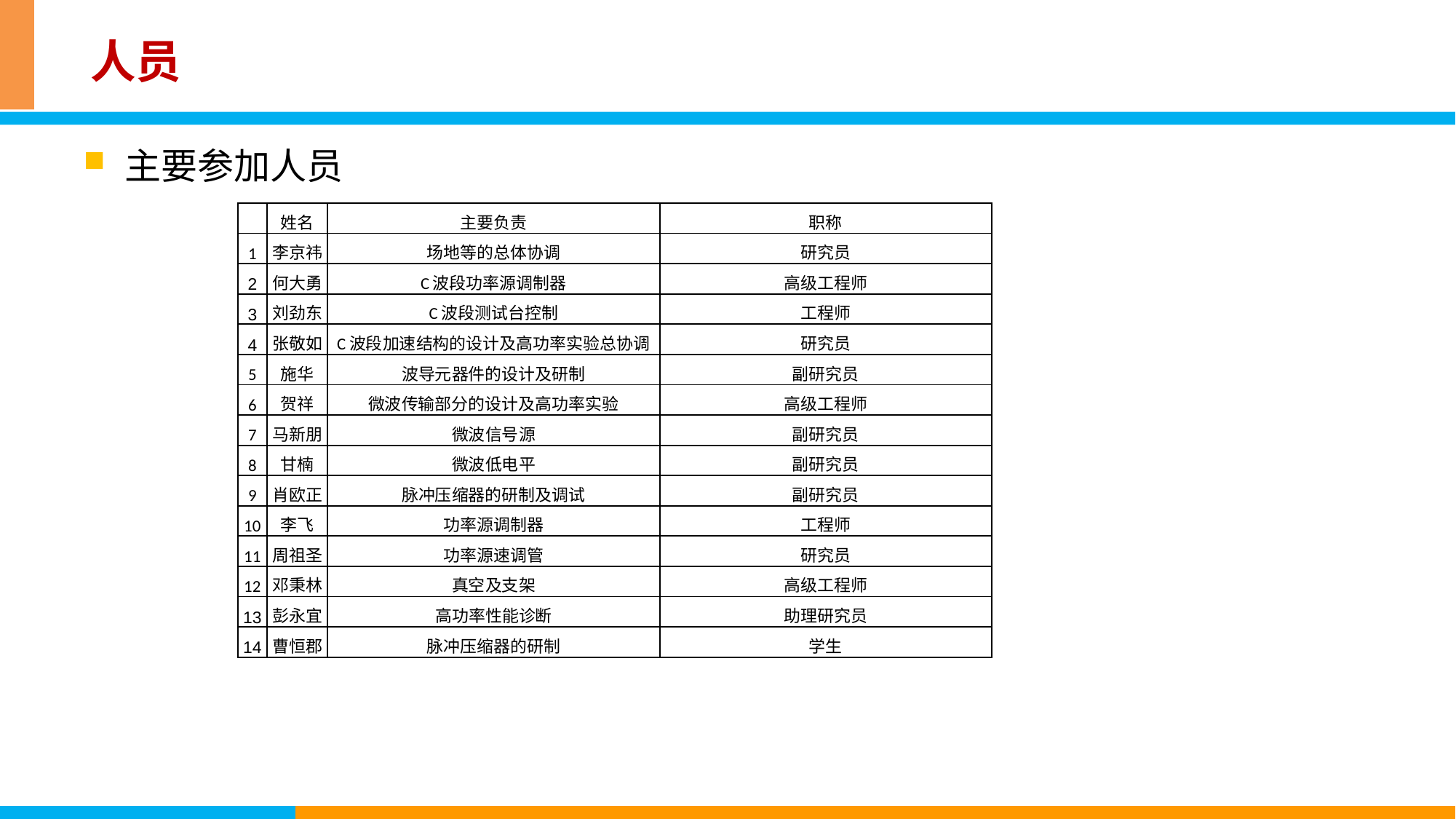

# 人员
主要参加人员
|  | 姓名 | 主要负责 | 职称 |
| --- | --- | --- | --- |
| 1 | 李京祎 | 场地等的总体协调 | 研究员 |
| 2 | 何大勇 | C波段功率源调制器 | 高级工程师 |
| 3 | 刘劲东 | C波段测试台控制 | 工程师 |
| 4 | 张敬如 | C波段加速结构的设计及高功率实验总协调 | 研究员 |
| 5 | 施华 | 波导元器件的设计及研制 | 副研究员 |
| 6 | 贺祥 | 微波传输部分的设计及高功率实验 | 高级工程师 |
| 7 | 马新朋 | 微波信号源 | 副研究员 |
| 8 | 甘楠 | 微波低电平 | 副研究员 |
| 9 | 肖欧正 | 脉冲压缩器的研制及调试 | 副研究员 |
| 10 | 李飞 | 功率源调制器 | 工程师 |
| 11 | 周祖圣 | 功率源速调管 | 研究员 |
| 12 | 邓秉林 | 真空及支架 | 高级工程师 |
| 13 | 彭永宜 | 高功率性能诊断 | 助理研究员 |
| 14 | 曹恒郡 | 脉冲压缩器的研制 | 学生 |
13